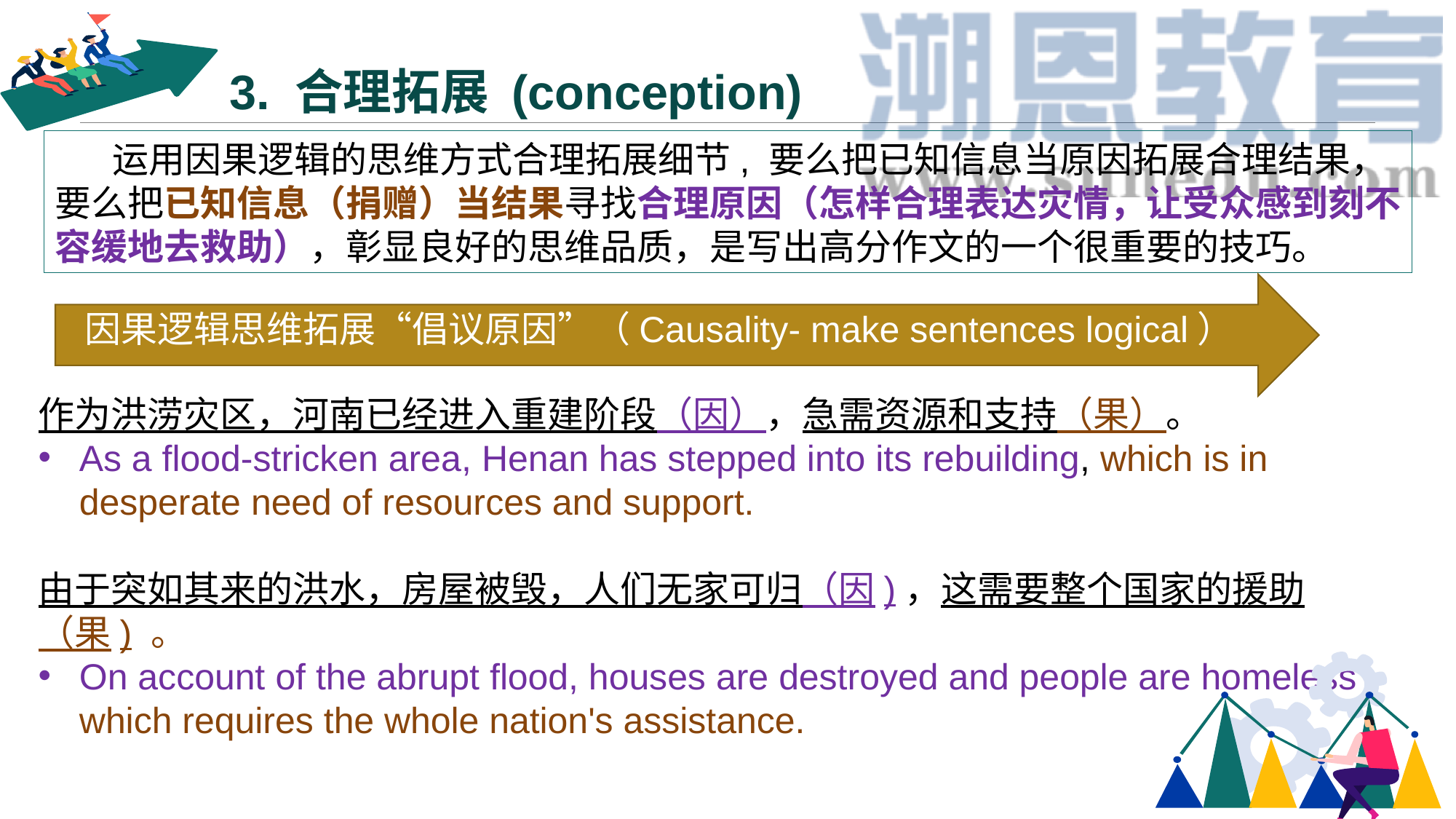

# 3. 合理拓展 (conception)
      运用因果逻辑的思维方式合理拓展细节, 要么把已知信息当原因拓展合理结果，要么把已知信息（捐赠）当结果寻找合理原因（怎样合理表达灾情，让受众感到刻不容缓地去救助），彰显良好的思维品质，是写出高分作文的一个很重要的技巧。

因果逻辑思维拓展“倡议原因”（Causality- make sentences logical）
作为洪涝灾区，河南已经进入重建阶段（因），急需资源和支持（果）。
As a flood-stricken area, Henan has stepped into its rebuilding, which is in desperate need of resources and support.

由于突如其来的洪水，房屋被毁，人们无家可归（因)，这需要整个国家的援助（果) 。
On account of the abrupt flood, houses are destroyed and people are homeless， which requires the whole nation's assistance.

16